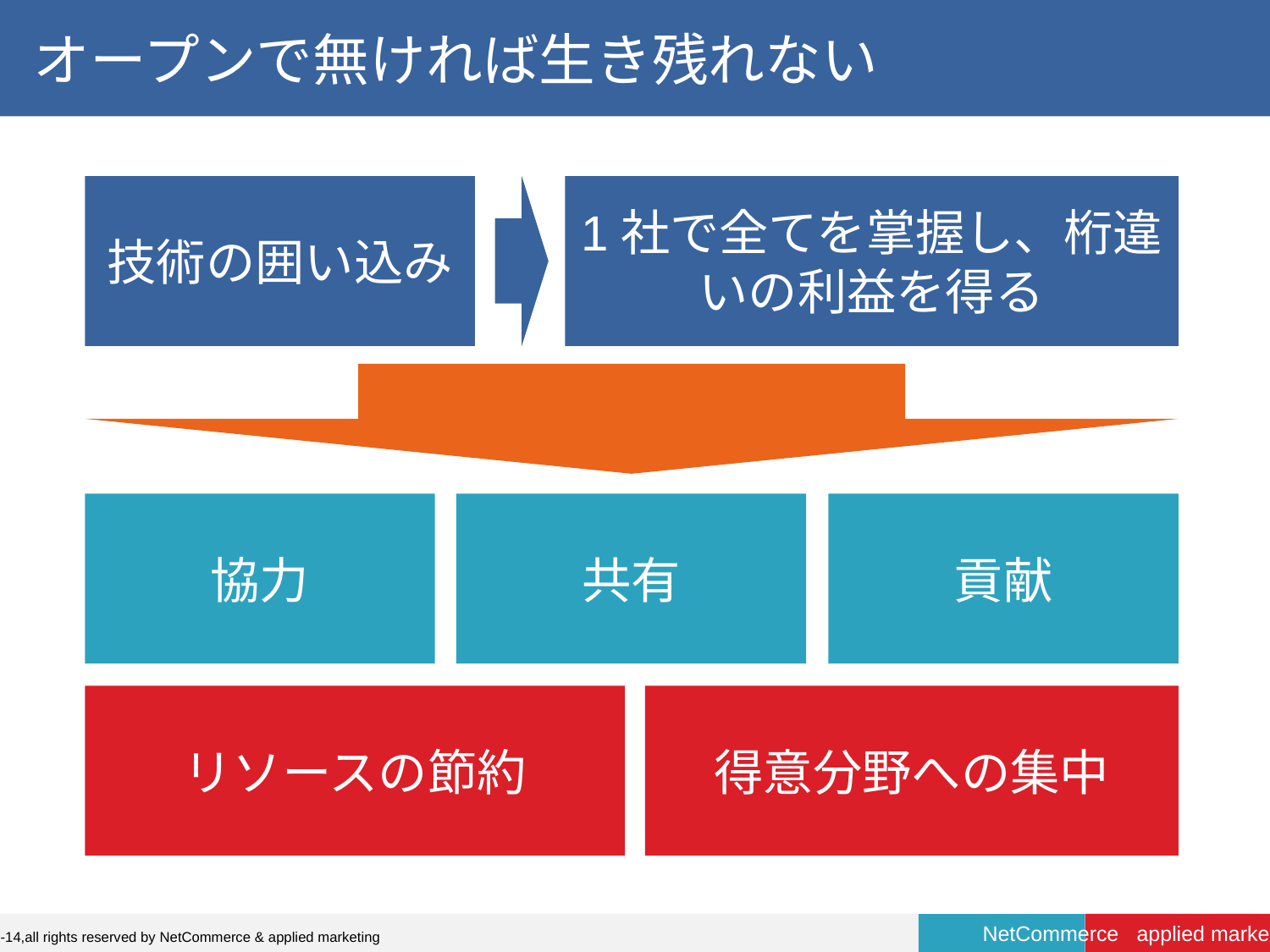

# オープンで無ければ生き残れない
技術の囲い込み

1社で全てを掌握し、桁違いの利益を得る

協力
共有
貢献
リソースの節約
得意分野への集中